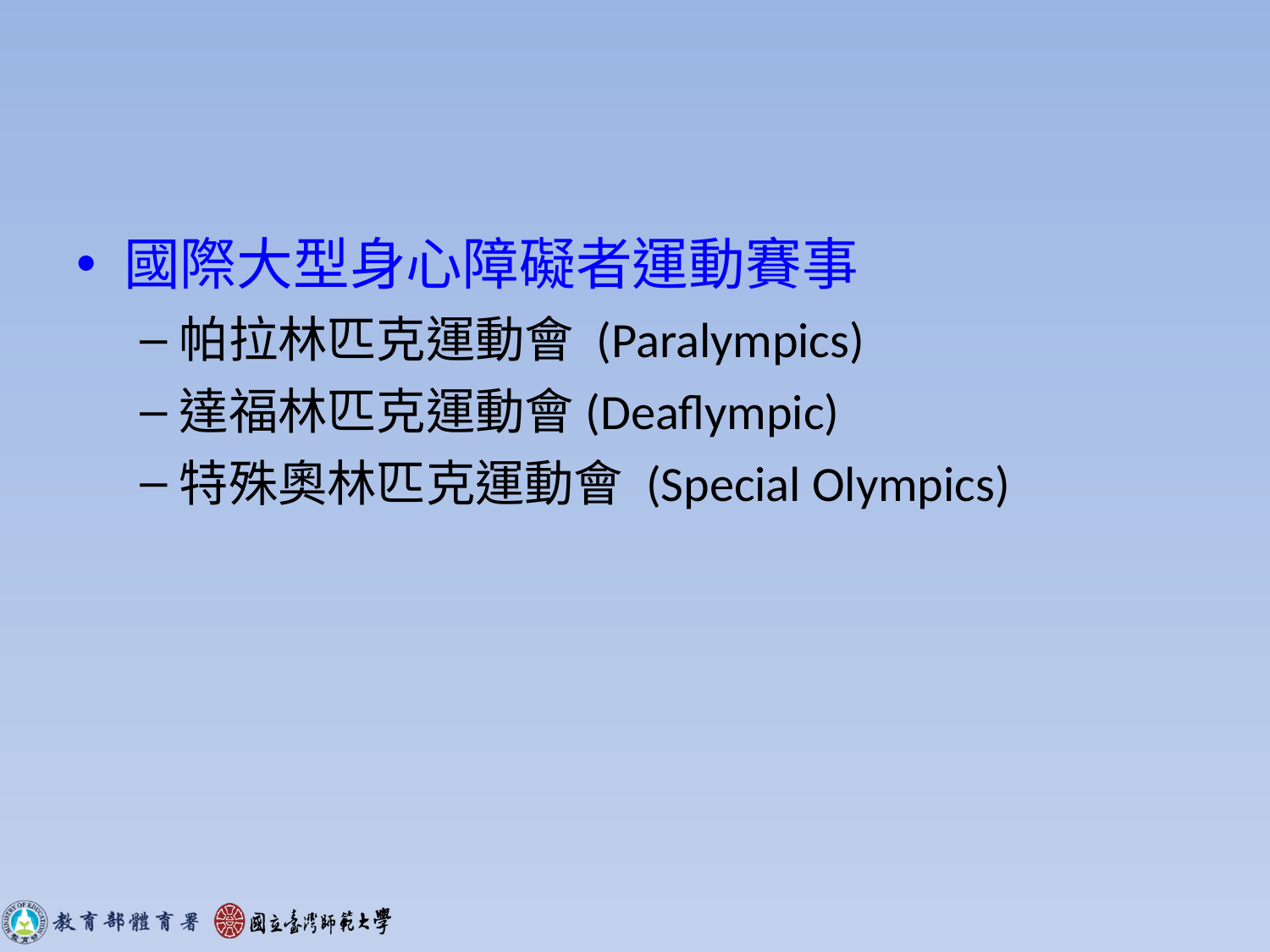

#
國際大型身心障礙者運動賽事
帕拉林匹克運動會 (Paralympics)
達福林匹克運動會(Deaflympic)
特殊奧林匹克運動會 (Special Olympics)